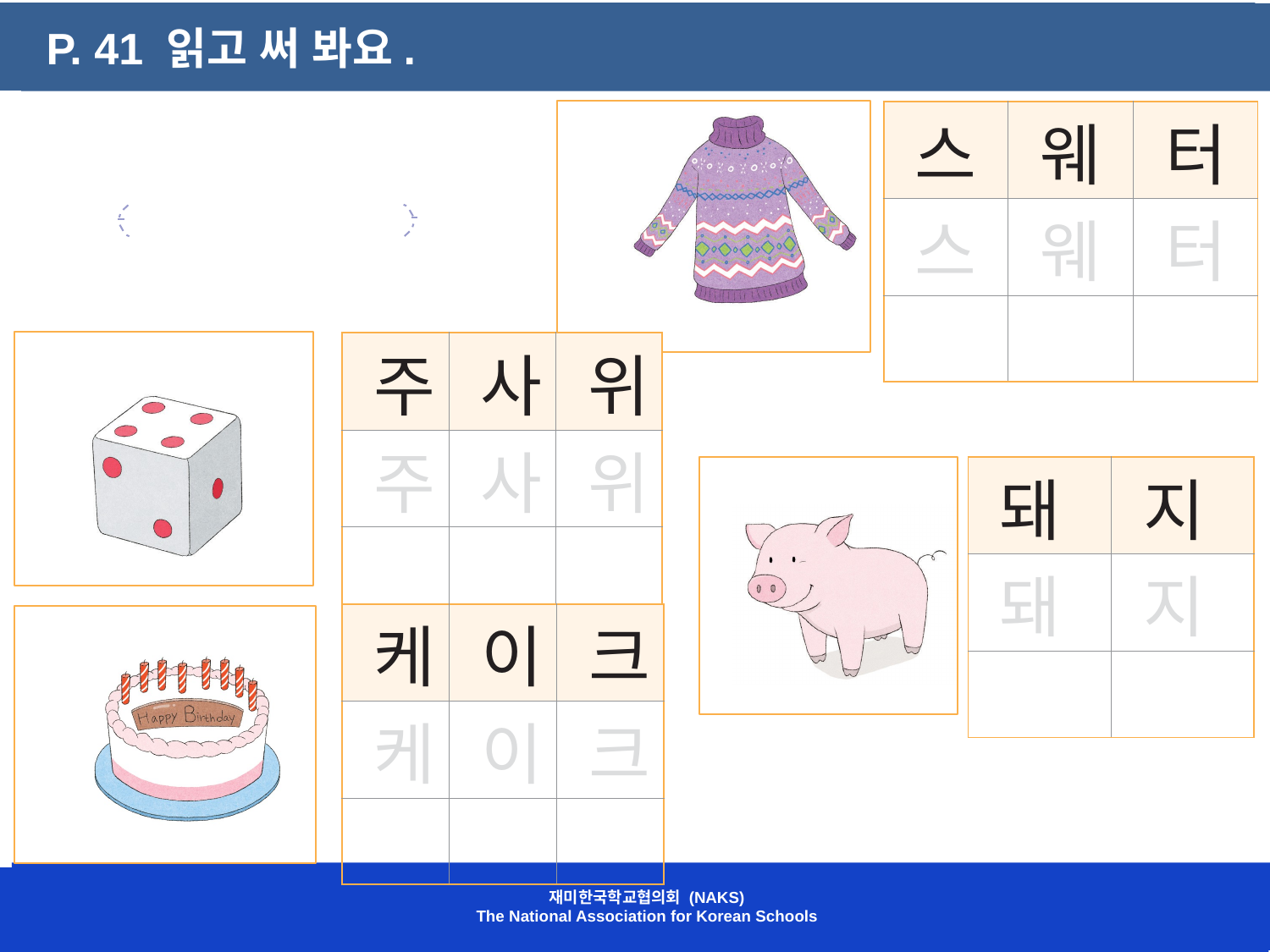

P. 41 읽고 써 봐요.

| 스 | 웨 | 터 |
| --- | --- | --- |
| 스 | 웨 | 터 |
|  |  |  |

| 주 | 사 | 위 |
| --- | --- | --- |
| 주 | 사 | 위 |
|  |  |  |

| 돼 | 지 |
| --- | --- |
| 돼 | 지 |
|  |  |

| 케 | 이 | 크 |
| --- | --- | --- |
| 케 | 이 | 크 |
|  |  |  |

재미한국학교협의회 (NAKS)
The National Association for Korean Schools